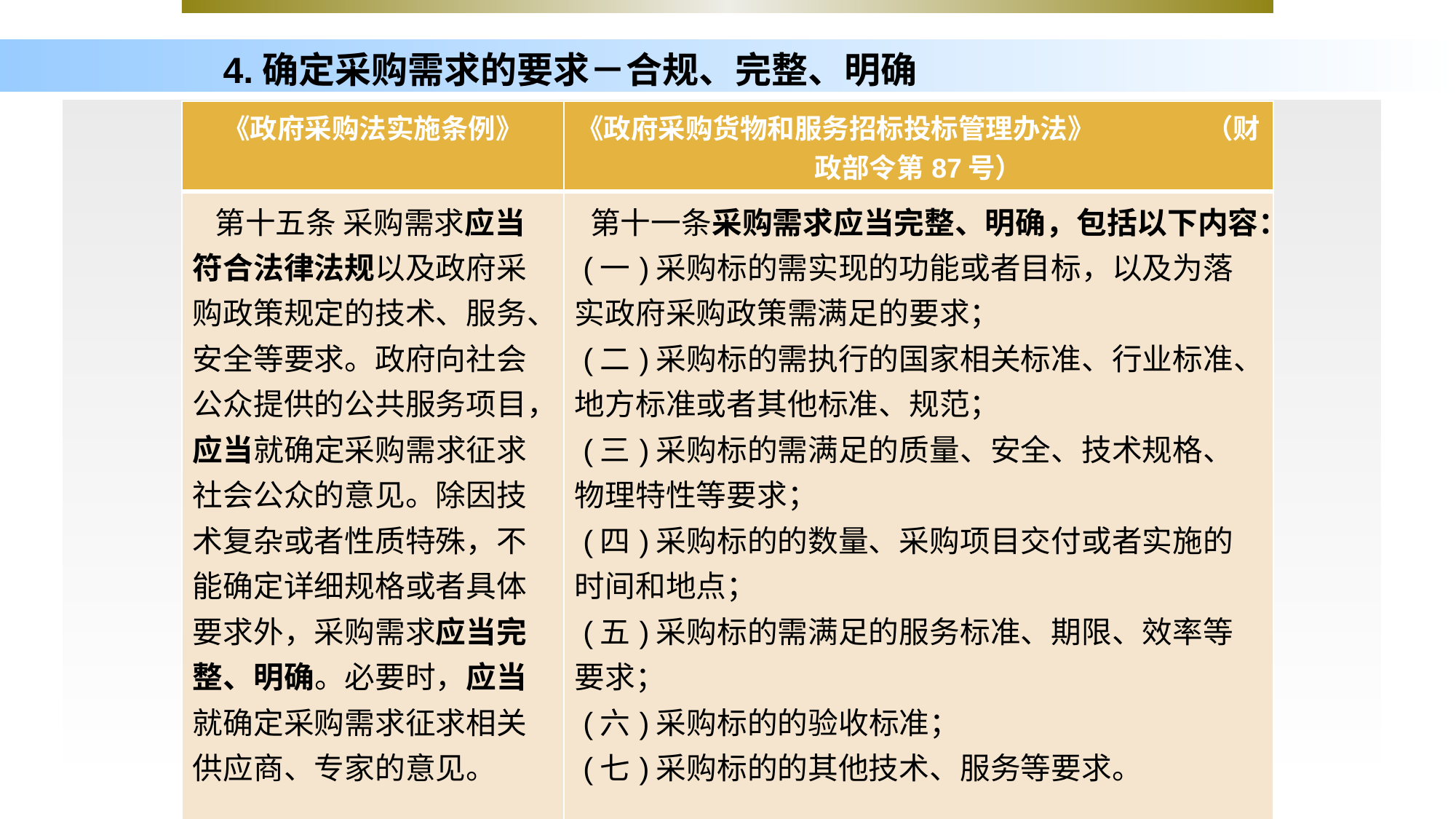

# 4.确定采购需求的要求－合规、完整、明确
| 《政府采购法实施条例》 | 《政府采购货物和服务招标投标管理办法》 （财政部令第87号） |
| --- | --- |
| 第十五条 采购需求应当符合法律法规以及政府采购政策规定的技术、服务、安全等要求。政府向社会公众提供的公共服务项目，应当就确定采购需求征求社会公众的意见。除因技术复杂或者性质特殊，不能确定详细规格或者具体要求外，采购需求应当完整、明确。必要时，应当就确定采购需求征求相关供应商、专家的意见。 | 第十一条采购需求应当完整、明确，包括以下内容： (一)采购标的需实现的功能或者目标，以及为落实政府采购政策需满足的要求； (二)采购标的需执行的国家相关标准、行业标准、地方标准或者其他标准、规范； (三)采购标的需满足的质量、安全、技术规格、物理特性等要求； (四)采购标的的数量、采购项目交付或者实施的时间和地点； (五)采购标的需满足的服务标准、期限、效率等要求； (六)采购标的的验收标准； (七)采购标的的其他技术、服务等要求。 |